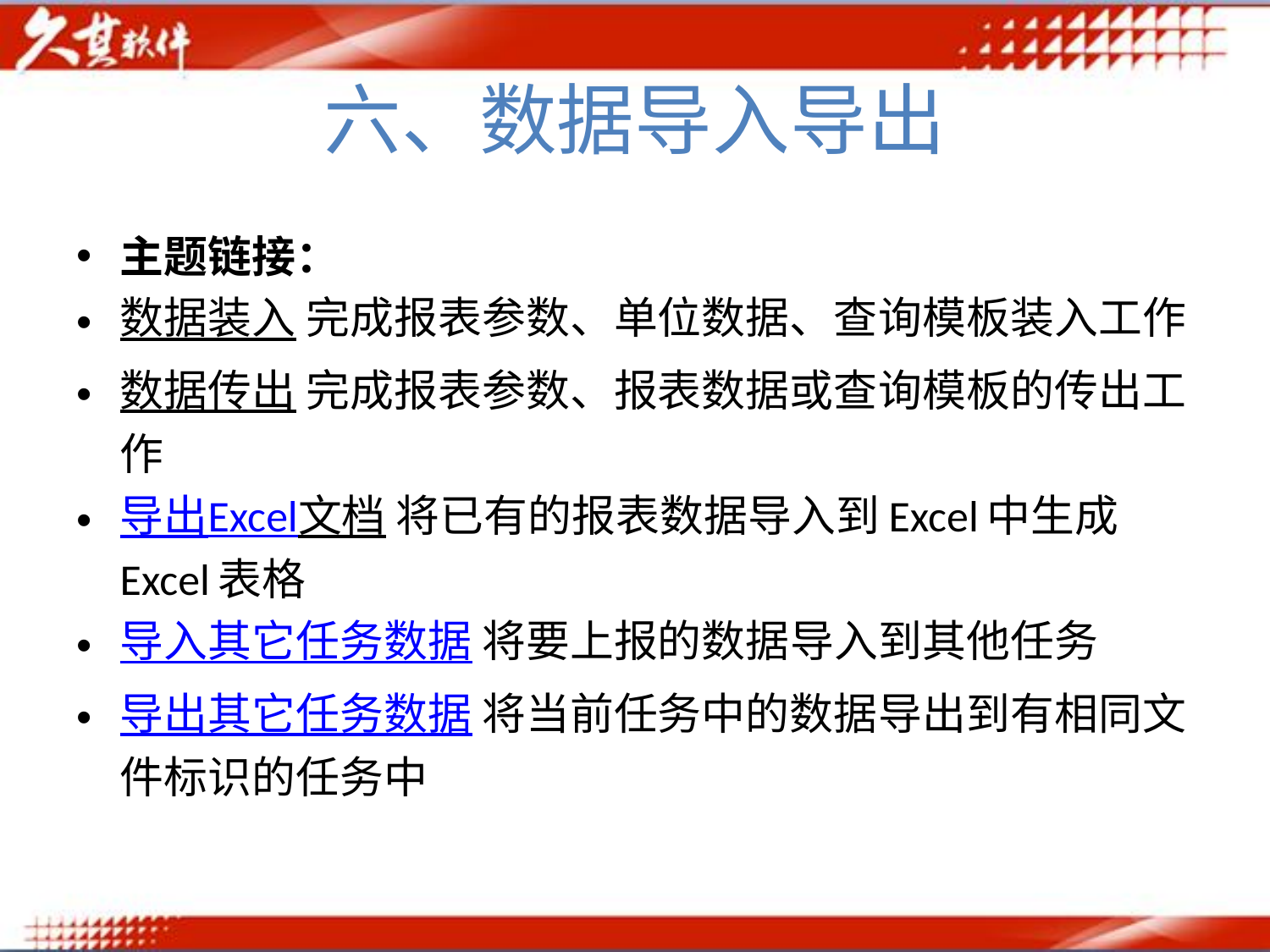

# 六、数据导入导出
主题链接：
数据装入 完成报表参数、单位数据、查询模板装入工作
数据传出 完成报表参数、报表数据或查询模板的传出工作
导出Excel文档 将已有的报表数据导入到Excel中生成Excel表格
导入其它任务数据 将要上报的数据导入到其他任务
导出其它任务数据 将当前任务中的数据导出到有相同文件标识的任务中